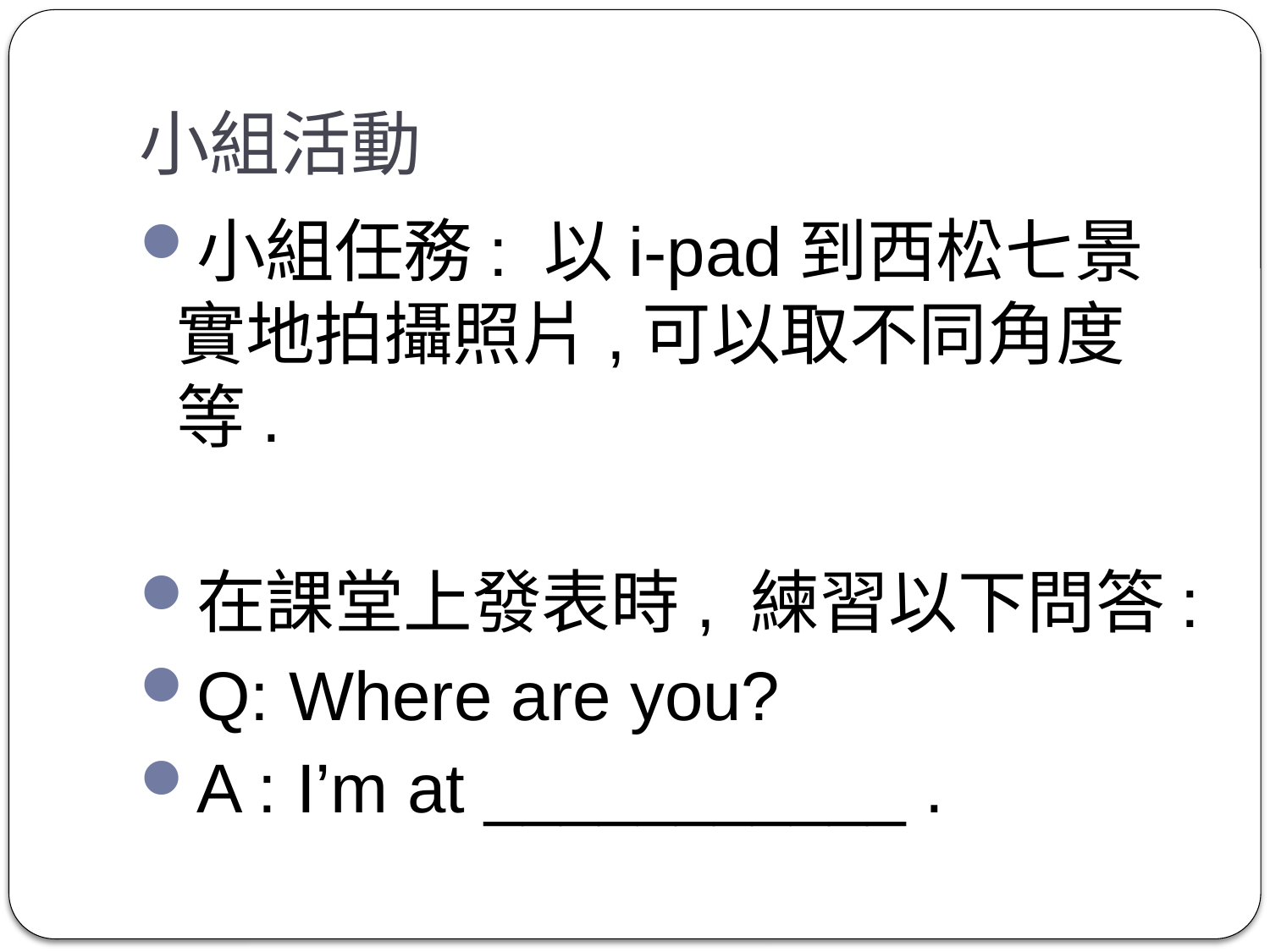

# 小組活動
小組任務: 以i-pad到西松七景實地拍攝照片,可以取不同角度等.

在課堂上發表時, 練習以下問答:
Q: Where are you?
A : I’m at ___________ .